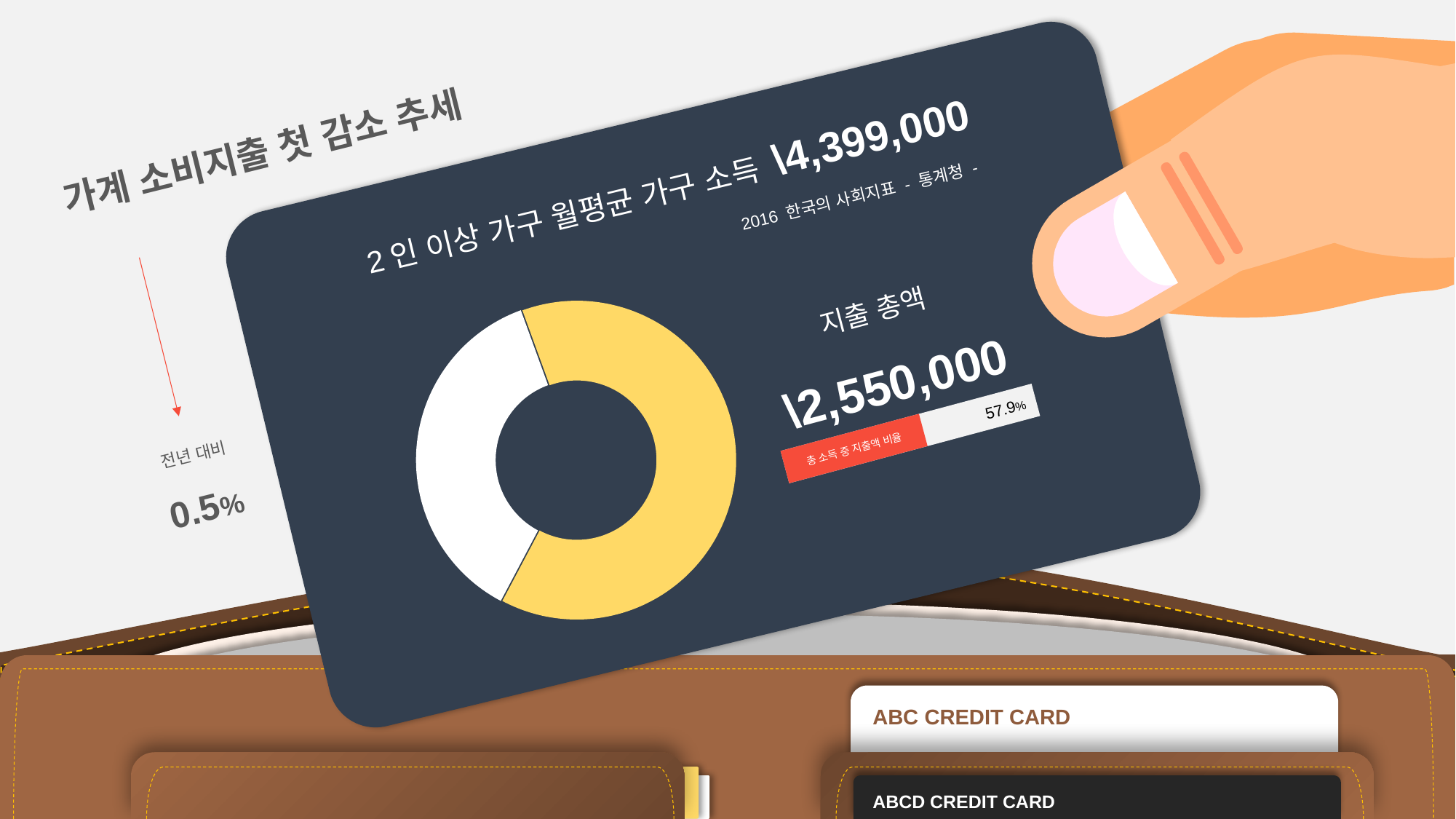

가계 소비지출 첫 감소 추세
2인 이상 가구 월평균 가구 소득 \4,399,000
                                                                              2016 한국의 사회지표 - 통계청 -
지출 총액
\2,550,000

### Chart

| Category | 금액 |
|---|---|
| 소득 | 4399000.0 |
| 지출 | 2550000.0 |
57.9%
총 소득 중 지출액 비율
전년 대비
0.5%

ABC CREDIT CARD

ABCD CREDIT CARD